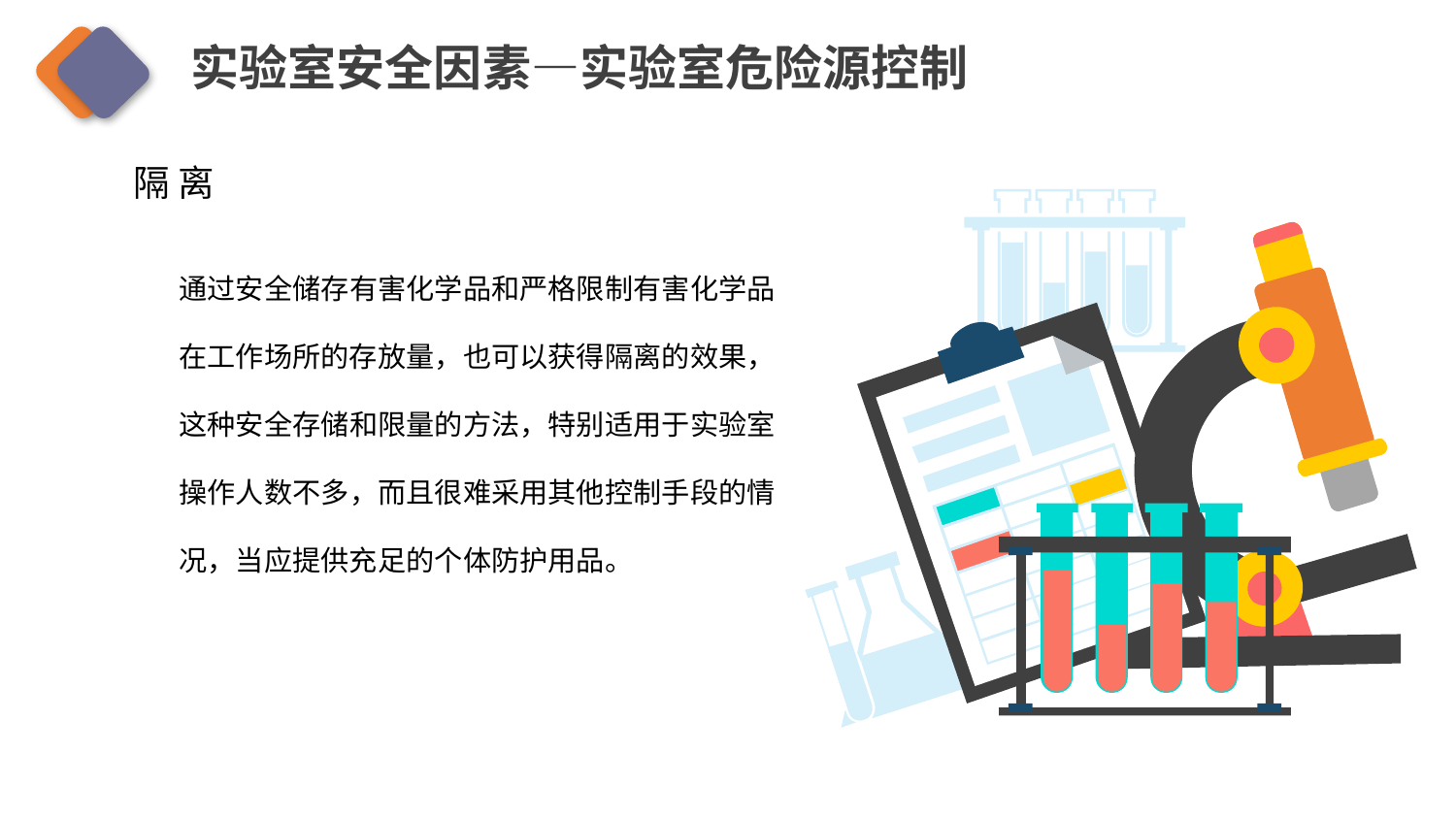

实验室安全因素—实验室危险源控制
隔 离

通过安全储存有害化学品和严格限制有害化学品在工作场所的存放量，也可以获得隔离的效果，这种安全存储和限量的方法，特别适用于实验室操作人数不多，而且很难采用其他控制手段的情况，当应提供充足的个体防护用品。